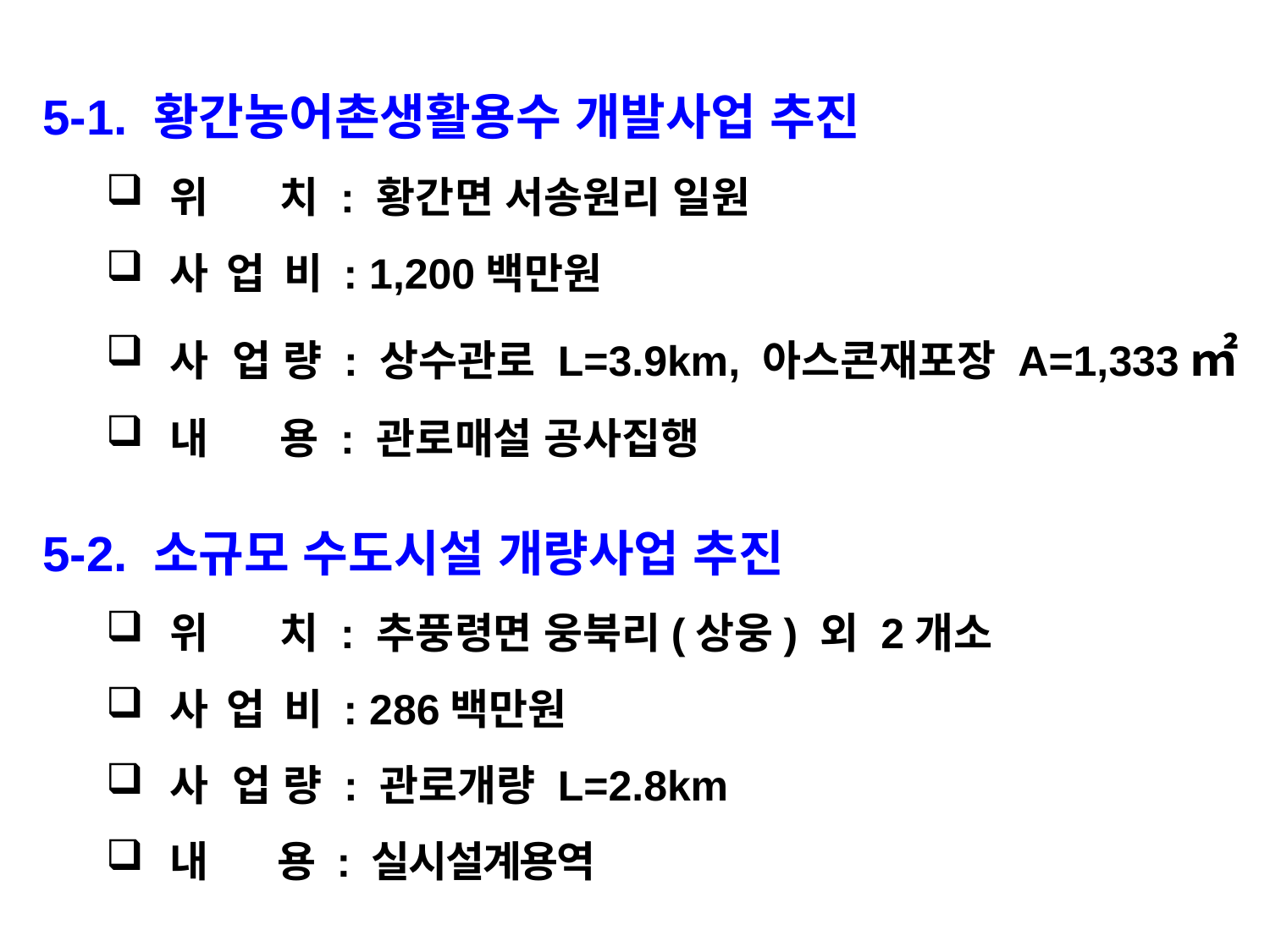

5-1. 황간농어촌생활용수 개발사업 추진
위      치 : 황간면 서송원리 일원
사  업  비 : 1,200백만원
사  업 량 : 상수관로 L=3.9km, 아스콘재포장 A=1,333㎡
내      용 : 관로매설 공사집행
5-2. 소규모 수도시설 개량사업 추진
위      치 : 추풍령면 웅북리(상웅) 외 2개소
사  업  비 : 286백만원
사  업 량 : 관로개량 L=2.8km
내       용 : 실시설계용역